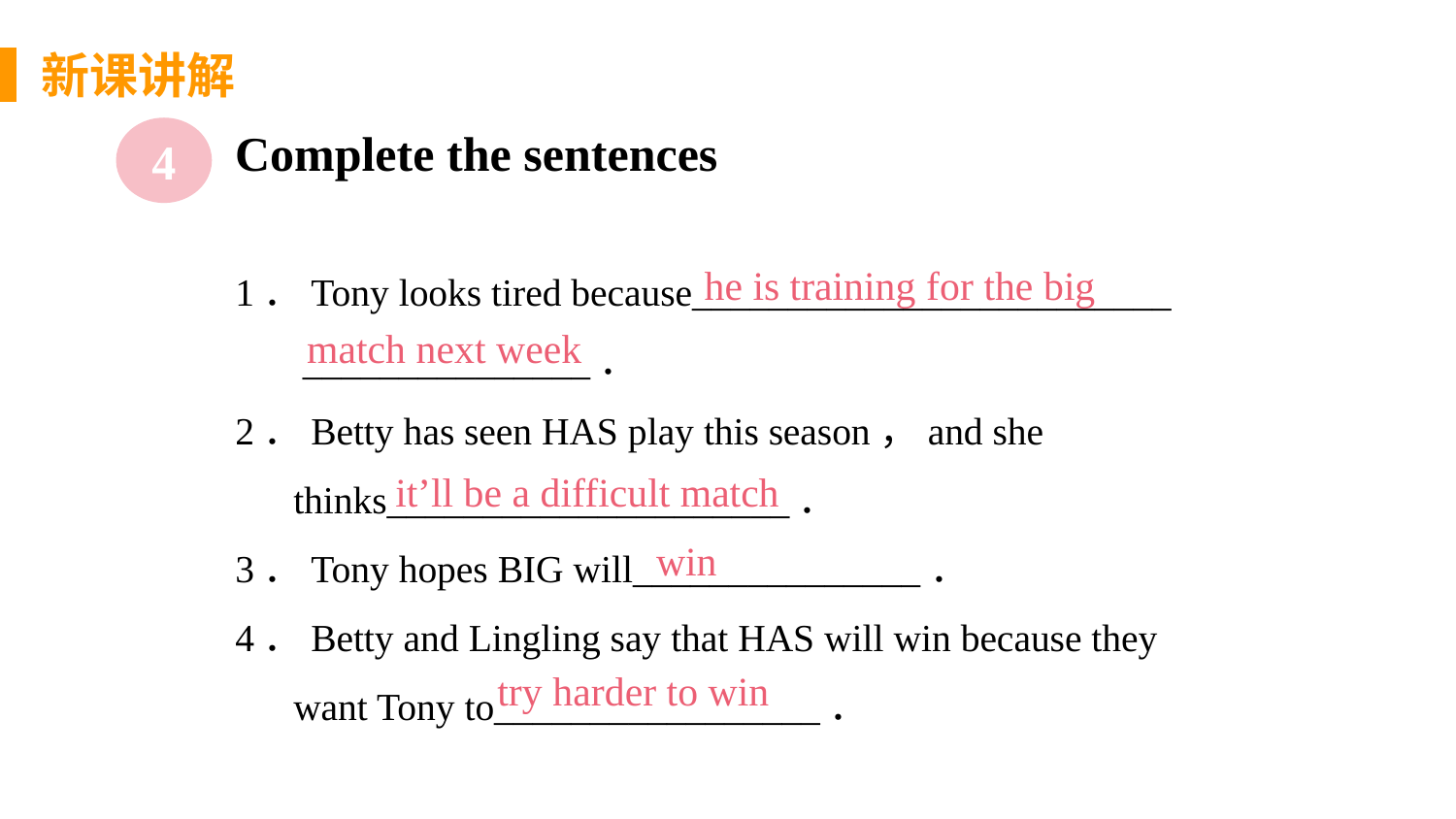

新课讲解

4
Complete the sentences
1．Tony looks tired because_________________________
       _______________．
2．Betty has seen HAS play this season，and she
      thinks_____________________．
3．Tony hopes BIG will_______________．
4．Betty and Lingling say that HAS will win because they
      want Tony to_________________．
                                       he is training for the big match next week
it’ll be a difficult match
win
try harder to win